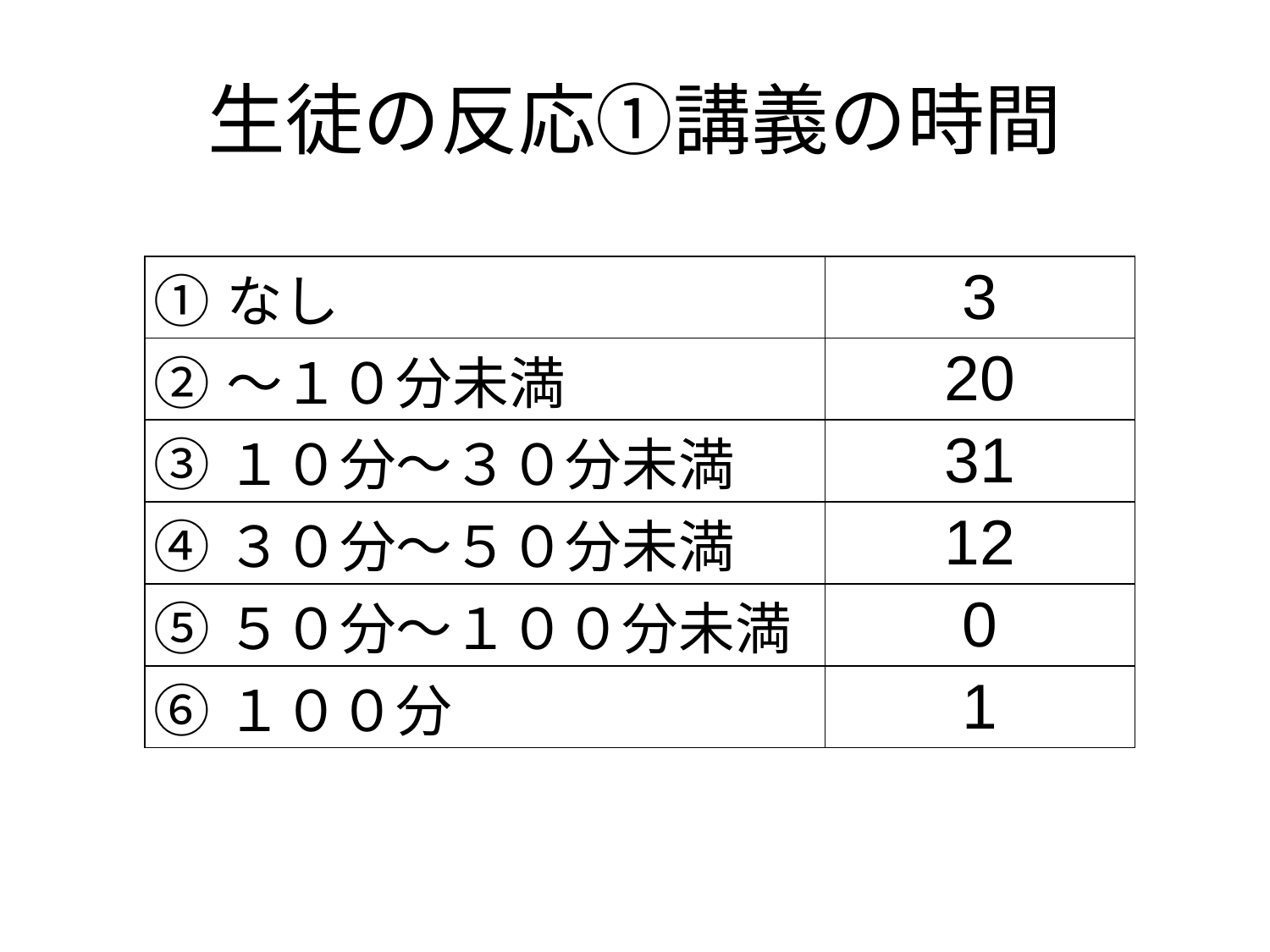

# 生徒の反応①講義の時間
| ①なし | 3 |
| --- | --- |
| ②〜１０分未満 | 20 |
| ③１０分〜３０分未満 | 31 |
| ④３０分〜５０分未満 | 12 |
| ⑤５０分〜１００分未満 | 0 |
| ⑥１００分 | 1 |